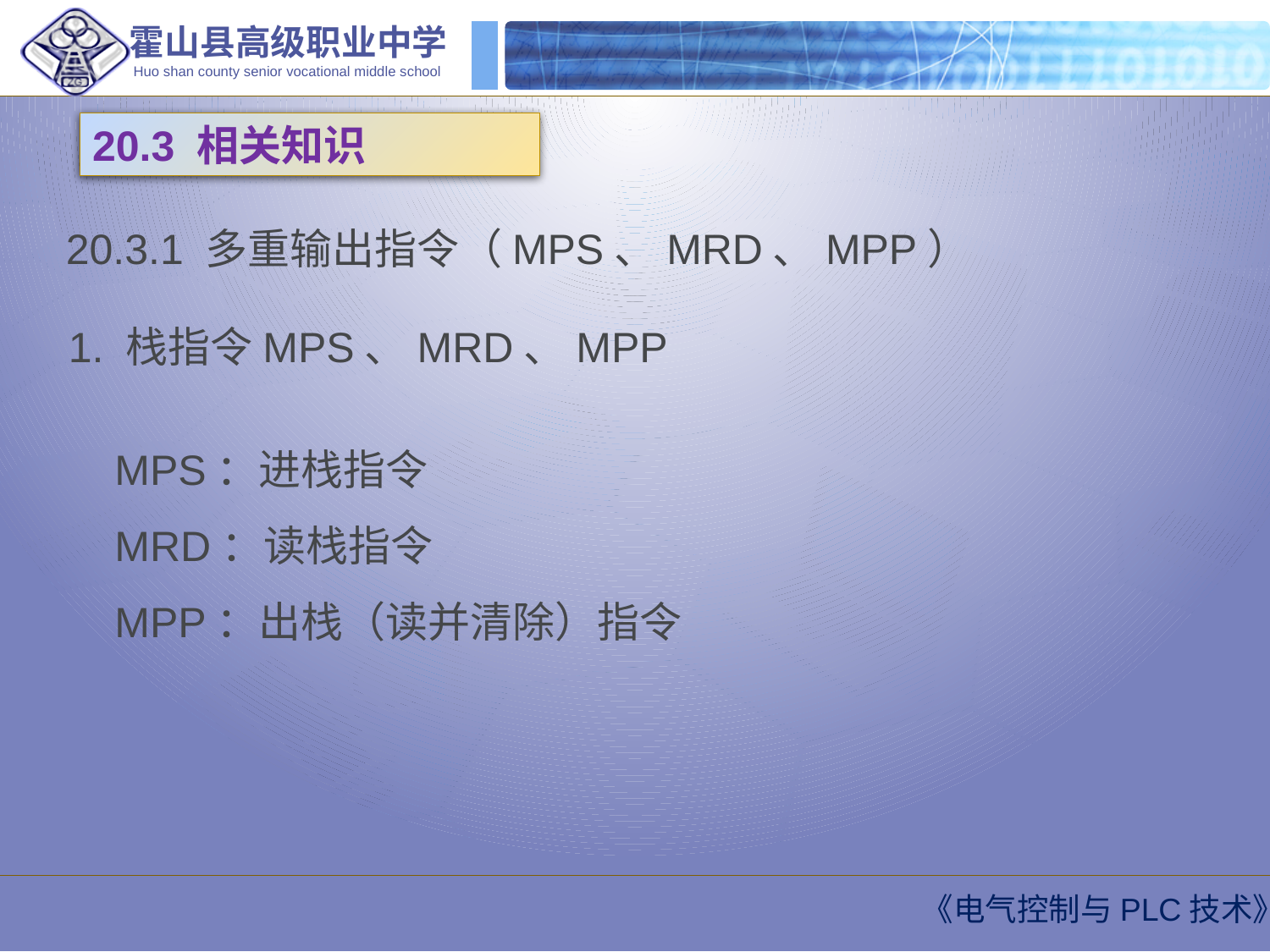

20.3 相关知识
20.3.1 多重输出指令（MPS、MRD、MPP）
1. 栈指令MPS、MRD、MPP
MPS：进栈指令
MRD：读栈指令
MPP：出栈（读并清除）指令